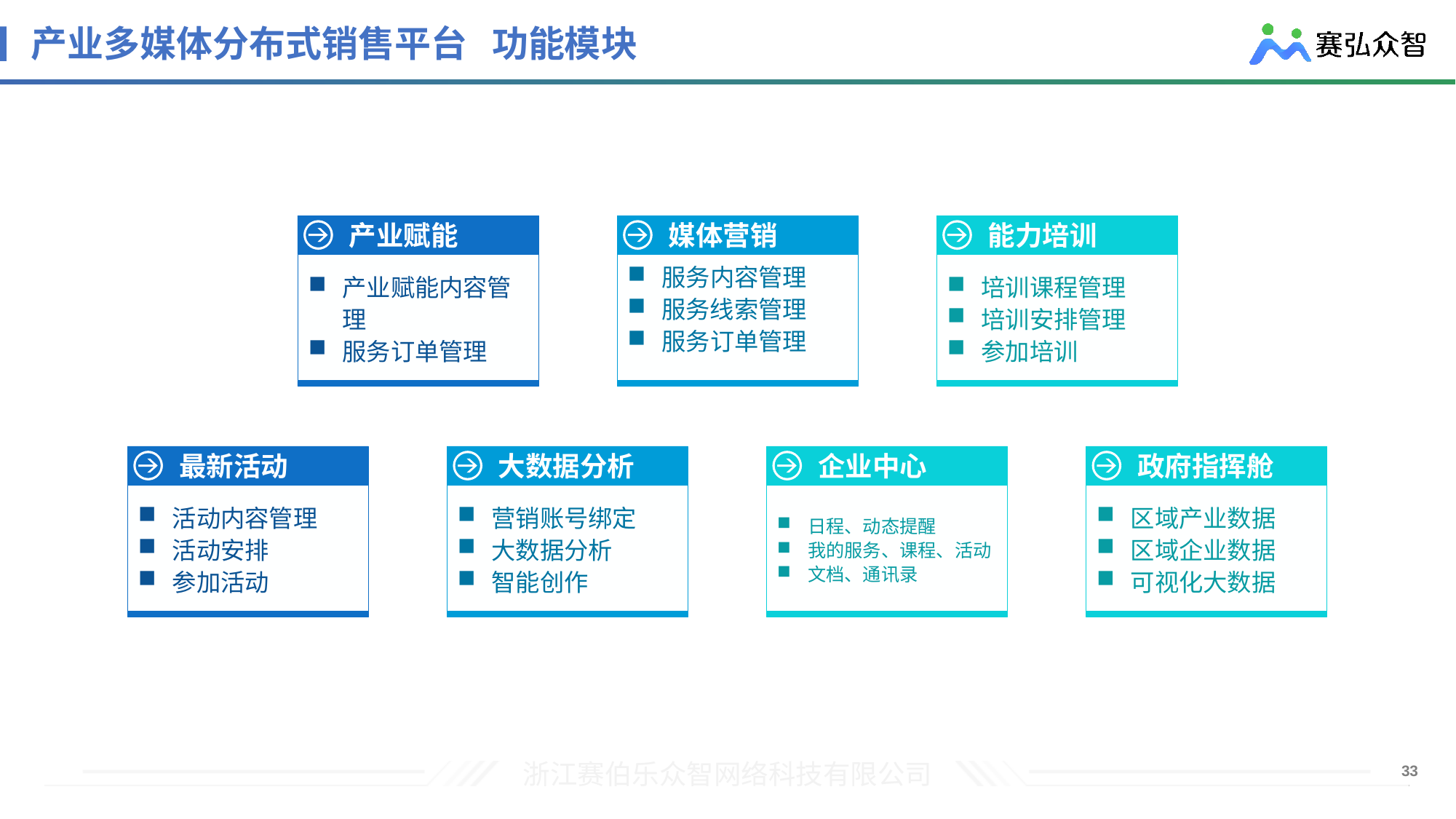

# 产业多媒体分布式销售平台   功能模块
产业赋能
媒体营销
能力培训
产业赋能内容管理
服务订单管理
服务内容管理
服务线索管理
服务订单管理

培训课程管理
培训安排管理
参加培训

最新活动
大数据分析
企业中心
政府指挥舱
活动内容管理
活动安排
参加活动
营销账号绑定
大数据分析
智能创作

日程、动态提醒
我的服务、课程、活动
文档、通讯录

区域产业数据
区域企业数据
可视化大数据